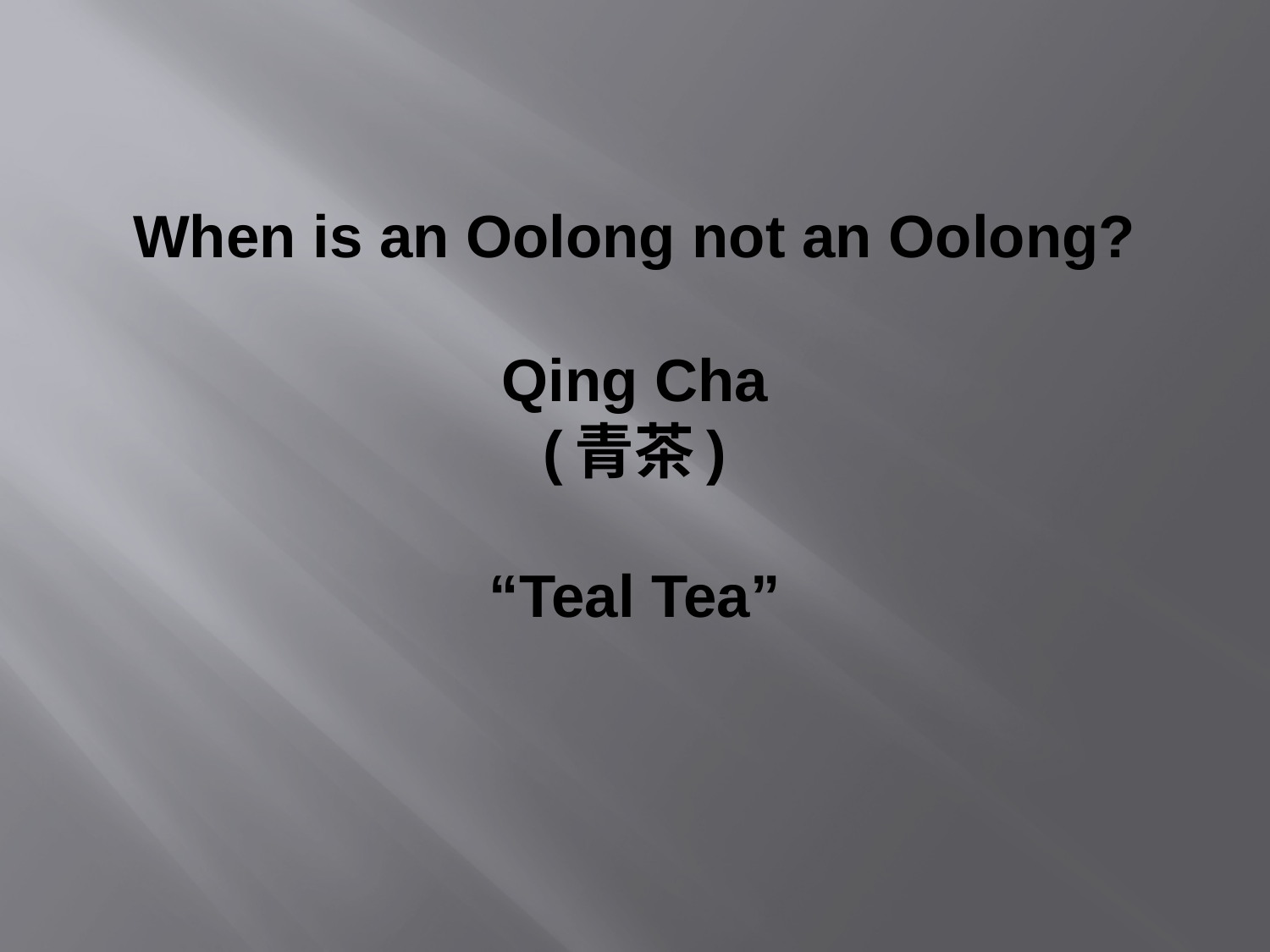

# When is an Oolong not an Oolong? Qing Cha (青茶) “Teal Tea”